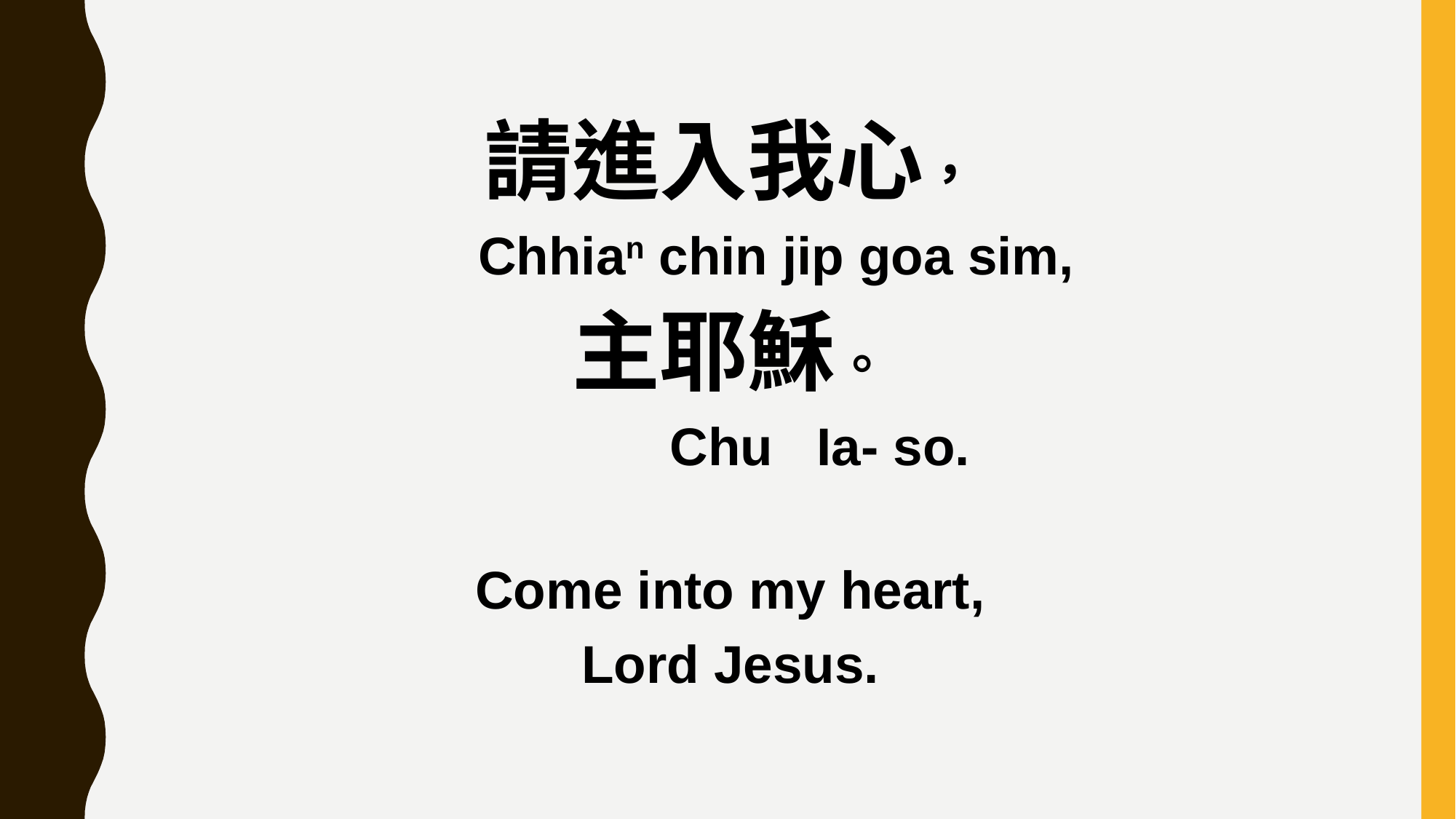

請進入我心，
                   Chhian chin jip goa sim,
主耶穌。
                                Chu   Ia- so.

Come into my heart,
Lord Jesus.